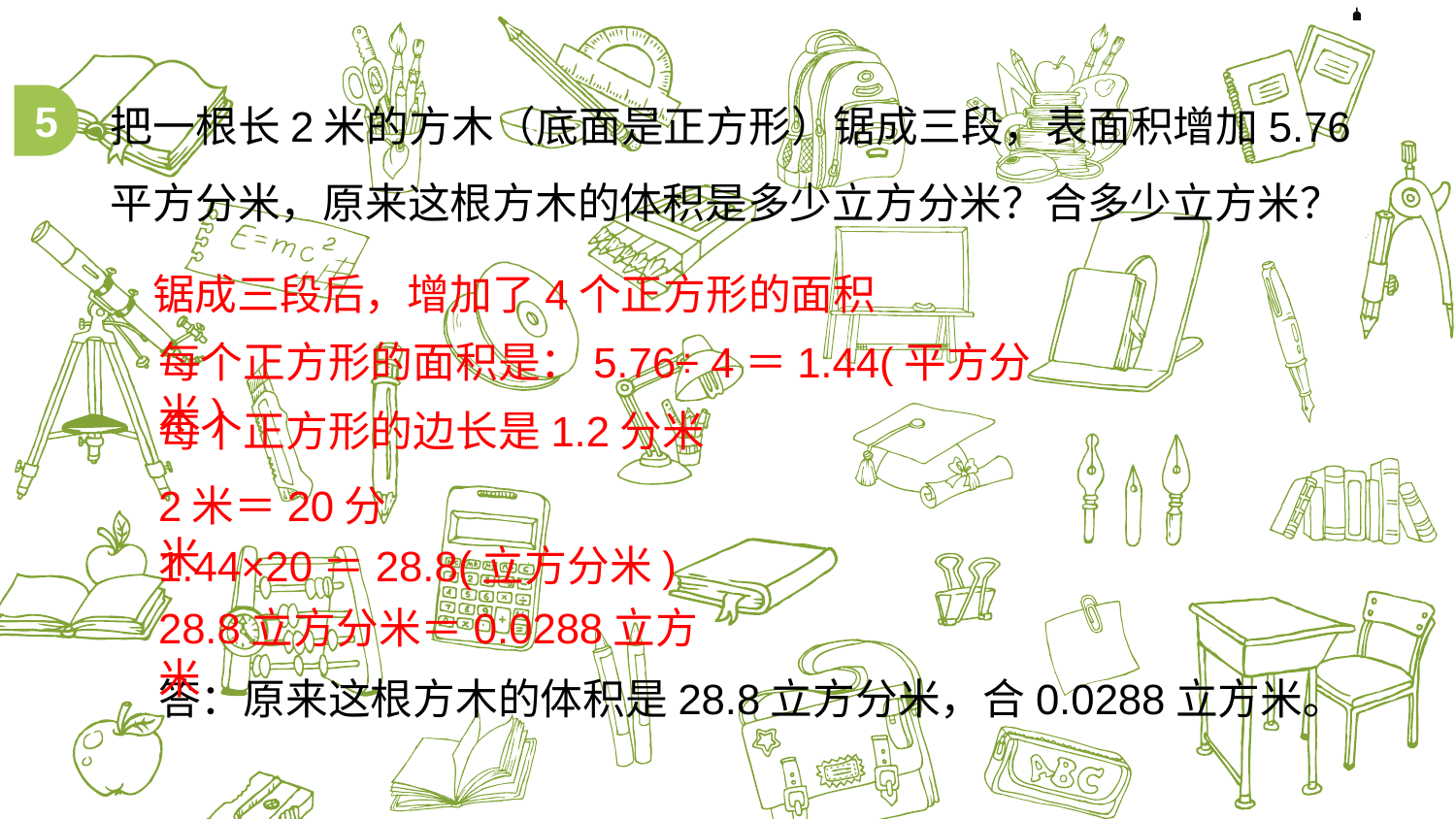

把一根长2米的方木（底面是正方形）锯成三段，表面积增加5.76平方分米，原来这根方木的体积是多少立方分米？合多少立方米？
5
锯成三段后，增加了4个正方形的面积
每个正方形的面积是：5.76÷ 4＝1.44(平方分米)
每个正方形的边长是1.2分米
2米＝20分米
1.44×20＝28.8(立方分米)
28.8立方分米＝0.0288立方米
答：原来这根方木的体积是28.8立方分米，合0.0288立方米。